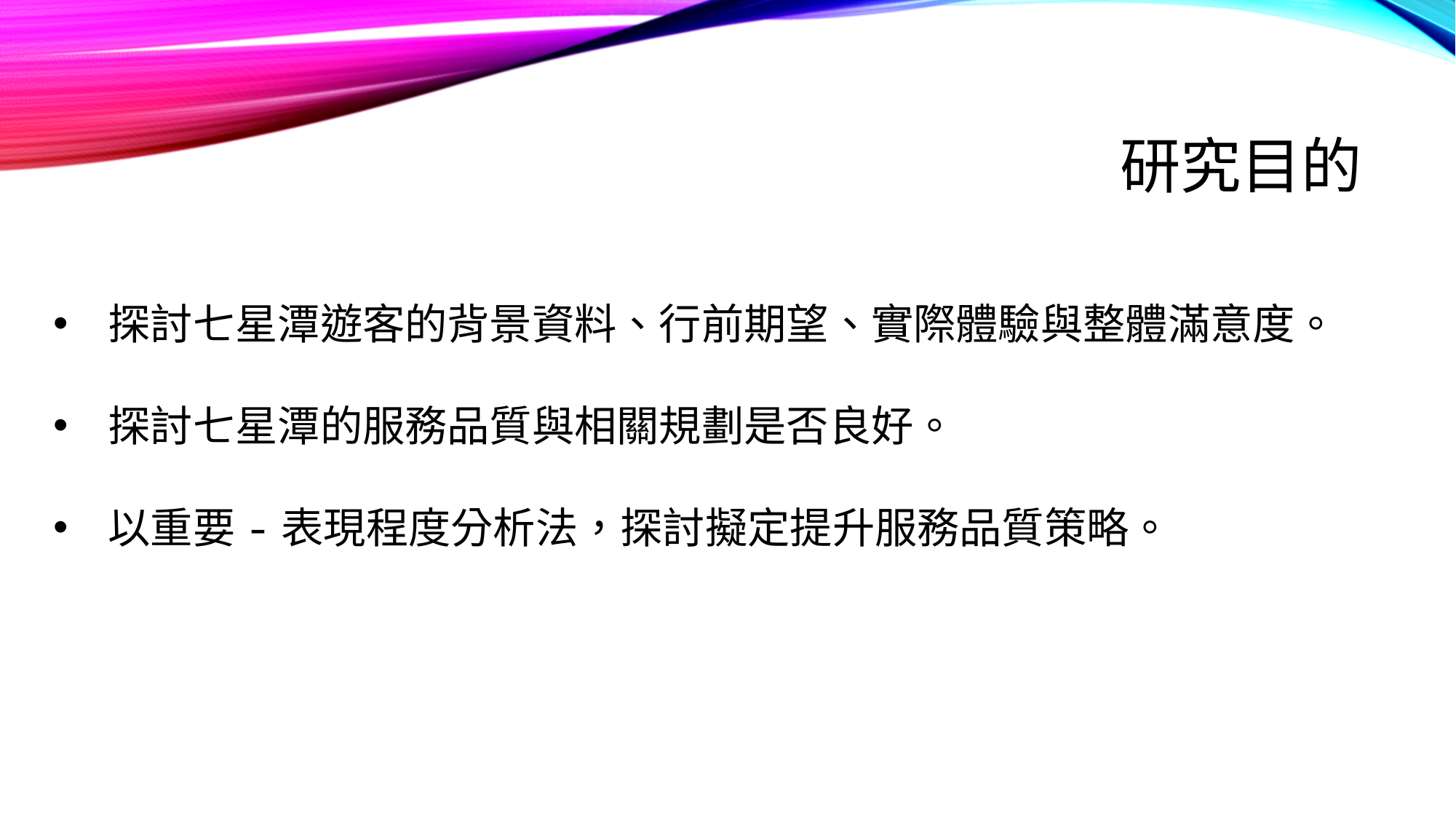

# 研究目的
探討七星潭遊客的背景資料、行前期望、實際體驗與整體滿意度。

探討七星潭的服務品質與相關規劃是否良好。

以重要-表現程度分析法，探討擬定提升服務品質策略。